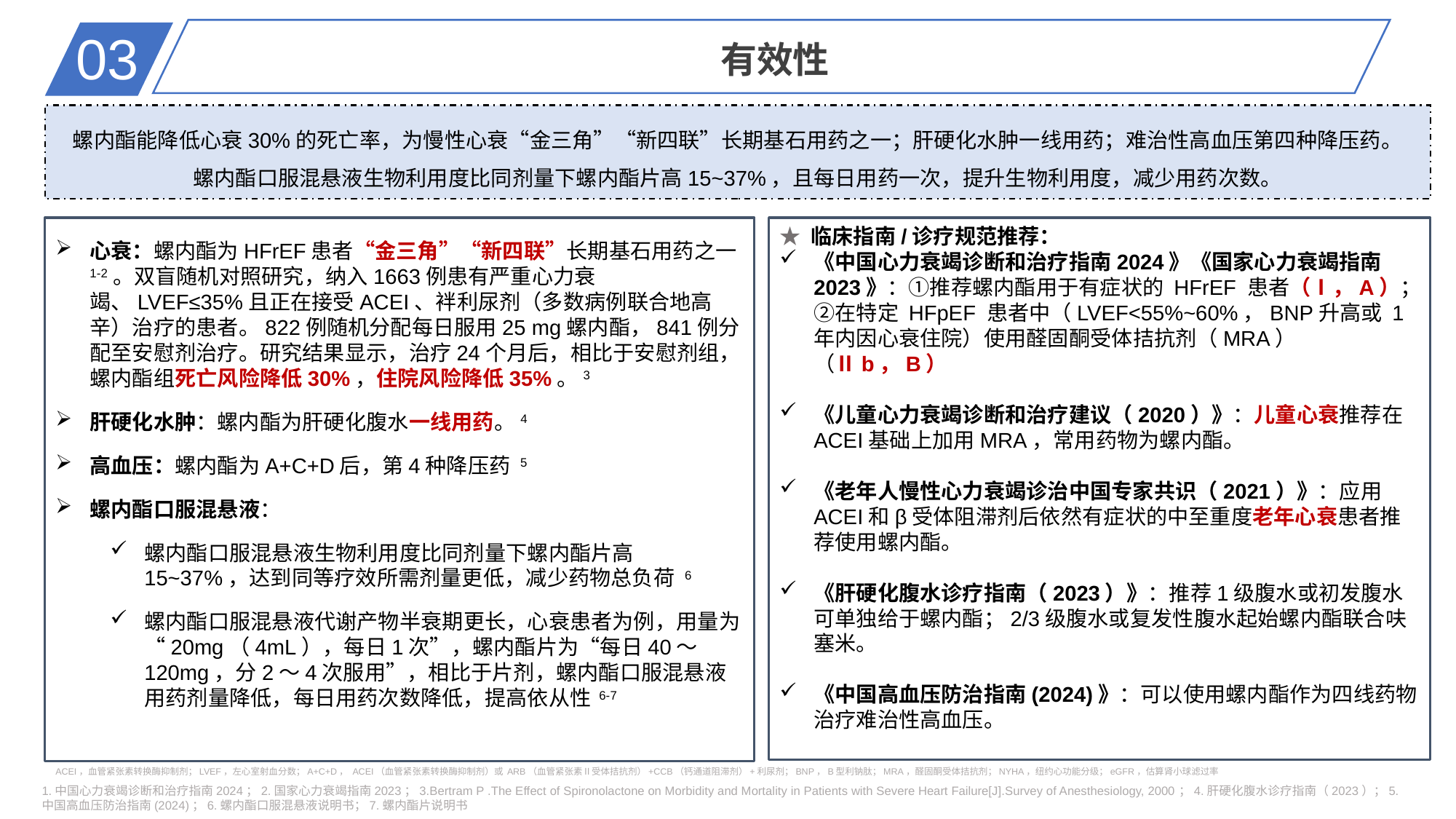

03

有效性
螺内酯能降低心衰30%的死亡率，为慢性心衰“金三角”“新四联”长期基石用药之一；肝硬化水肿一线用药；难治性高血压第四种降压药。
螺内酯口服混悬液生物利用度比同剂量下螺内酯片高15~37%，且每日用药一次，提升生物利用度，减少用药次数。

★ 临床指南/诊疗规范推荐：
《中国心力衰竭诊断和治疗指南2024》《国家心力衰竭指南2023》：①推荐螺内酯用于有症状的 HFrEF 患者（Ⅰ，A）；②在特定 HFpEF 患者中（LVEF<55%~60%，BNP升高或 1 年内因心衰住院）使用醛固酮受体拮抗剂（MRA） （Ⅱb，B）

《儿童心力衰竭诊断和治疗建议（2020）》：儿童心衰推荐在ACEI基础上加用MRA，常用药物为螺内酯。

《老年人慢性心力衰竭诊治中国专家共识（2021）》：应用ACEI和β受体阻滞剂后依然有症状的中至重度老年心衰患者推荐使用螺内酯。

《肝硬化腹水诊疗指南（2023）》：推荐1级腹水或初发腹水可单独给于螺内酯；2/3级腹水或复发性腹水起始螺内酯联合呋塞米。

《中国高血压防治指南(2024)》：可以使用螺内酯作为四线药物治疗难治性高血压。
心衰：螺内酯为HFrEF患者“金三角”“新四联”长期基石用药之一1-2。双盲随机对照研究，纳入1663例患有严重心力衰竭、LVEF≤35%且正在接受ACEI、袢利尿剂（多数病例联合地高辛）治疗的患者。822例随机分配每日服用25 mg螺内酯，841例分配至安慰剂治疗。研究结果显示，治疗24个月后，相比于安慰剂组，螺内酯组死亡风险降低30%，住院风险降低35%。3
肝硬化水肿：螺内酯为肝硬化腹水一线用药。4
高血压：螺内酯为A+C+D后，第4种降压药 5
螺内酯口服混悬液：
螺内酯口服混悬液生物利用度比同剂量下螺内酯片高15~37%，达到同等疗效所需剂量更低，减少药物总负荷 6
螺内酯口服混悬液代谢产物半衰期更长，心衰患者为例，用量为“20mg（4mL），每日1次”，螺内酯片为“每日40～120mg，分2～4次服用”，相比于片剂，螺内酯口服混悬液用药剂量降低，每日用药次数降低，提高依从性 6-7

ACEI，血管紧张素转换酶抑制剂；LVEF，左心室射血分数；A+C+D， ACEI（血管紧张素转换酶抑制剂）或 ARB（血管紧张素Ⅱ受体拮抗剂）+CCB（钙通道阻滞剂）+利尿剂；BNP，B型利钠肽；MRA，醛固酮受体拮抗剂；NYHA，纽约心功能分级；eGFR，估算肾小球滤过率
1.中国心力衰竭诊断和治疗指南2024；2.国家心力衰竭指南2023；3.Bertram P .The Effect of Spironolactone on Morbidity and Mortality in Patients with Severe Heart Failure[J].Survey of Anesthesiology, 2000；4.肝硬化腹水诊疗指南（2023）；5.中国高血压防治指南(2024)；6.螺内酯口服混悬液说明书；7.螺内酯片说明书